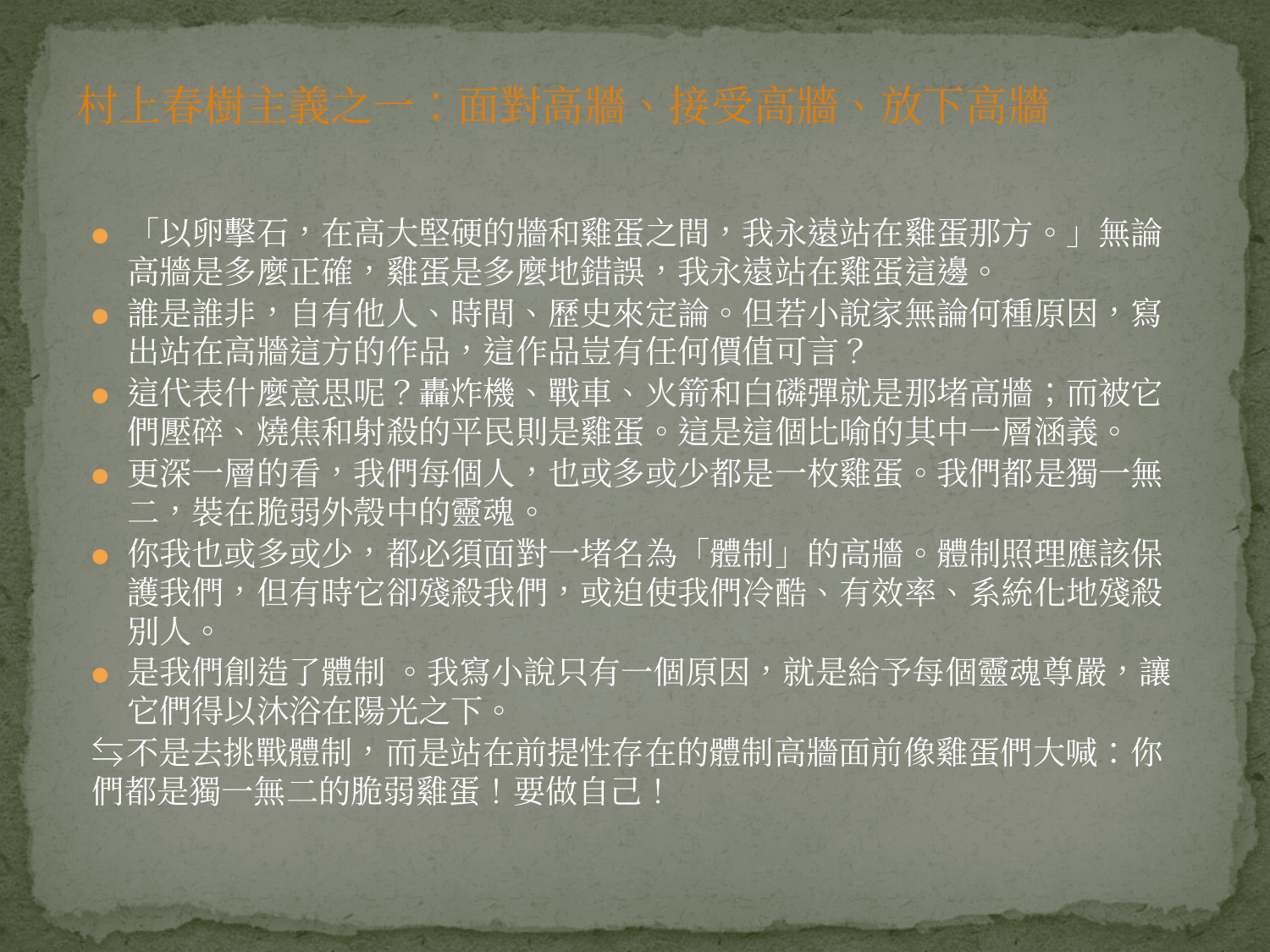

# 村上春樹主義之一：面對高牆、接受高牆、放下高牆
「以卵擊石，在高大堅硬的牆和雞蛋之間，我永遠站在雞蛋那方。」無論高牆是多麼正確，雞蛋是多麼地錯誤，我永遠站在雞蛋這邊。
誰是誰非，自有他人、時間、歷史來定論。但若小說家無論何種原因，寫出站在高牆這方的作品，這作品豈有任何價值可言？
這代表什麼意思呢？轟炸機、戰車、火箭和白磷彈就是那堵高牆；而被它們壓碎、燒焦和射殺的平民則是雞蛋。這是這個比喻的其中一層涵義。
更深一層的看，我們每個人，也或多或少都是一枚雞蛋。我們都是獨一無二，裝在脆弱外殼中的靈魂。
你我也或多或少，都必須面對一堵名為「體制」的高牆。體制照理應該保護我們，但有時它卻殘殺我們，或迫使我們冷酷、有效率、系統化地殘殺別人。
是我們創造了體制 。我寫小說只有一個原因，就是給予每個靈魂尊嚴，讓它們得以沐浴在陽光之下。
⇆不是去挑戰體制，而是站在前提性存在的體制高牆面前像雞蛋們大喊：你們都是獨一無二的脆弱雞蛋！要做自己！